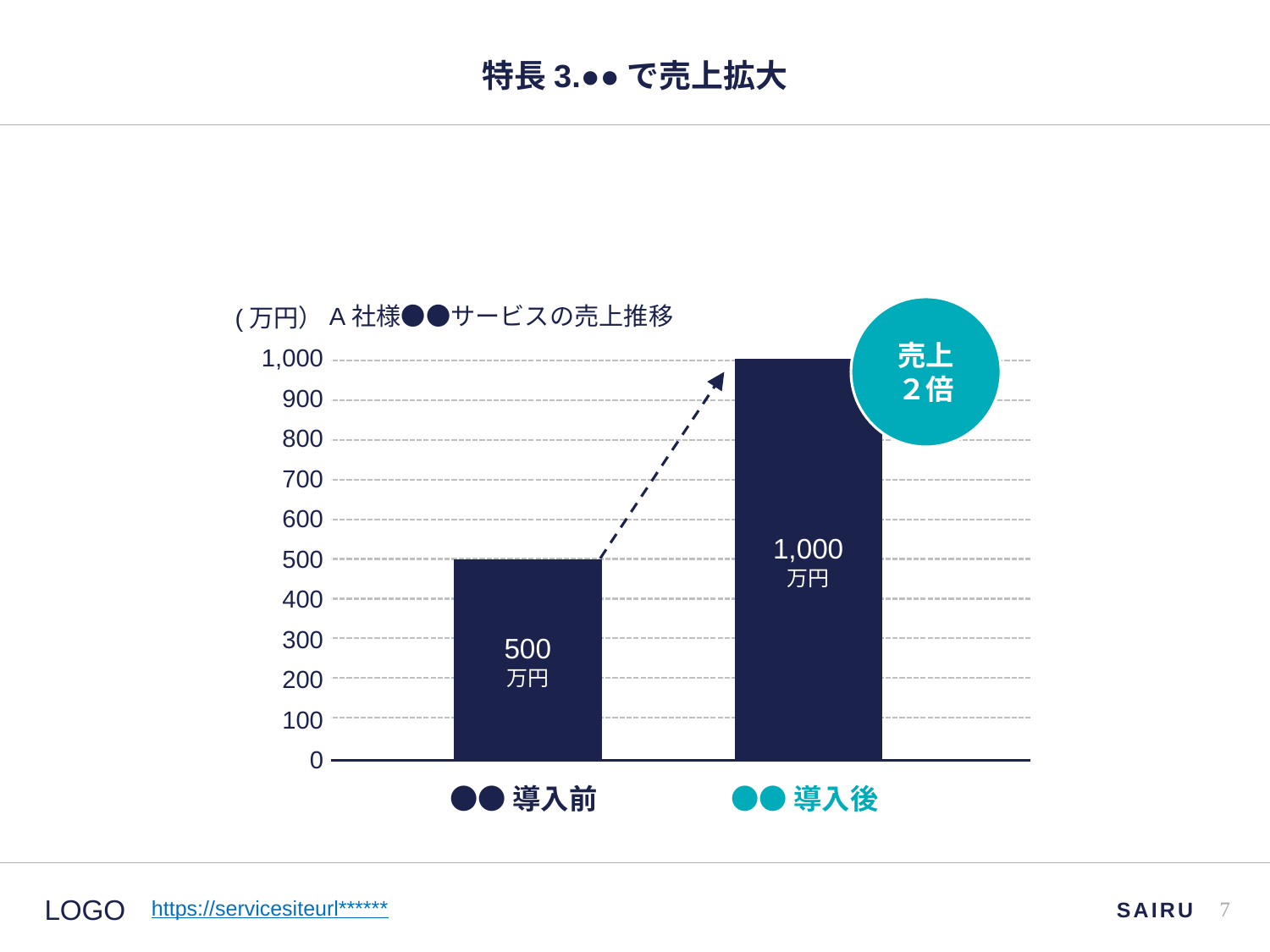

# 特長3.●●で売上拡大

A社様●●サービスの売上推移
売上
２倍
(万円）
1,000
900
800
700
600
500
400
300
200
100
0
1,000
万円
500
万円
●●導入前
●●導入後
SAIRU
7